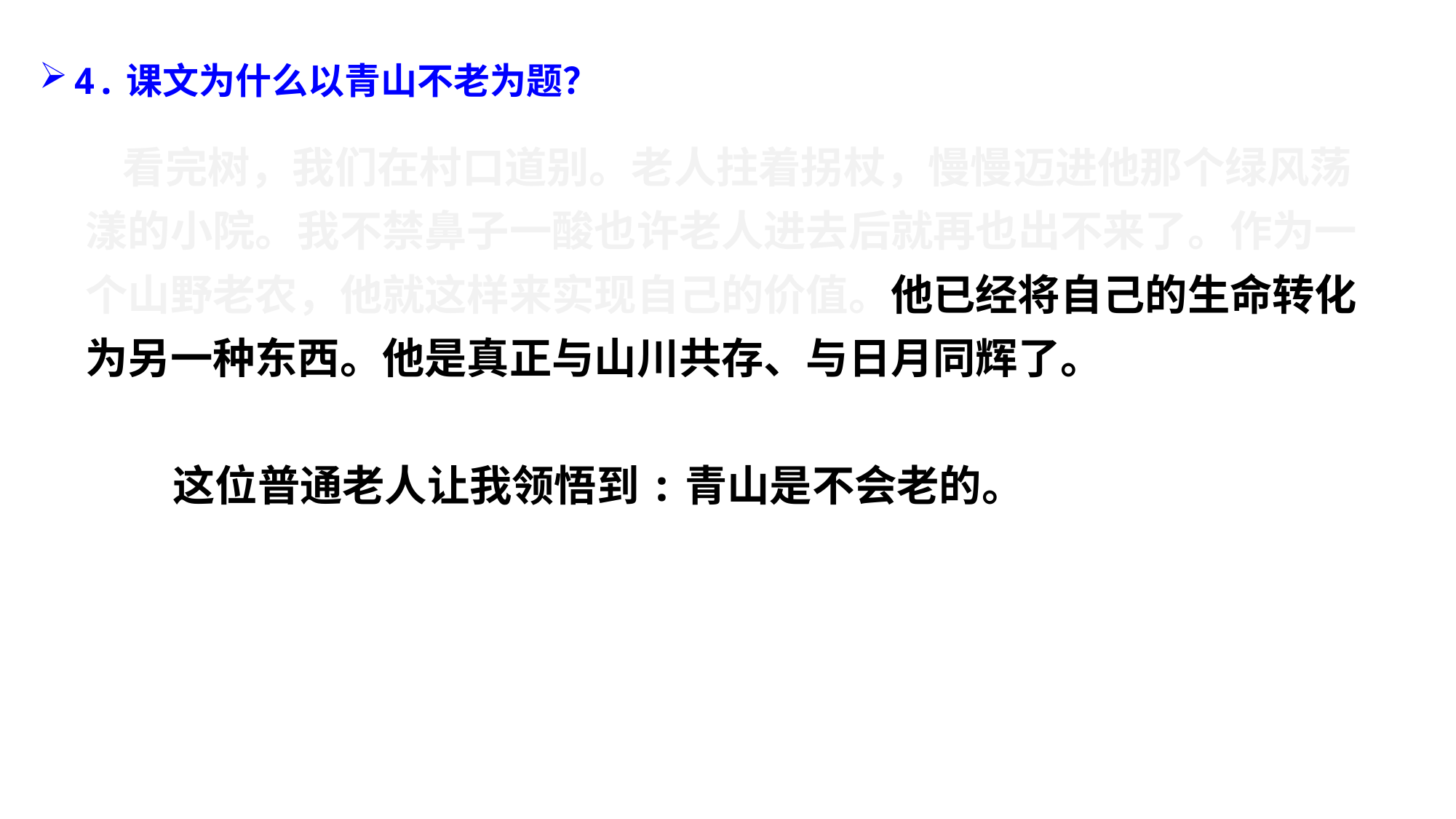

4.课文为什么以青山不老为题？
    看完树，我们在村口道别。老人拄着拐杖，慢慢迈进他那个绿风荡漾的小院。我不禁鼻子一酸也许老人进去后就再也出不来了。作为一个山野老农，他就这样来实现自己的价值。他已经将自己的生命转化为另一种东西。他是真正与山川共存、与日月同辉了。

        这位普通老人让我领悟到:青山是不会老的。